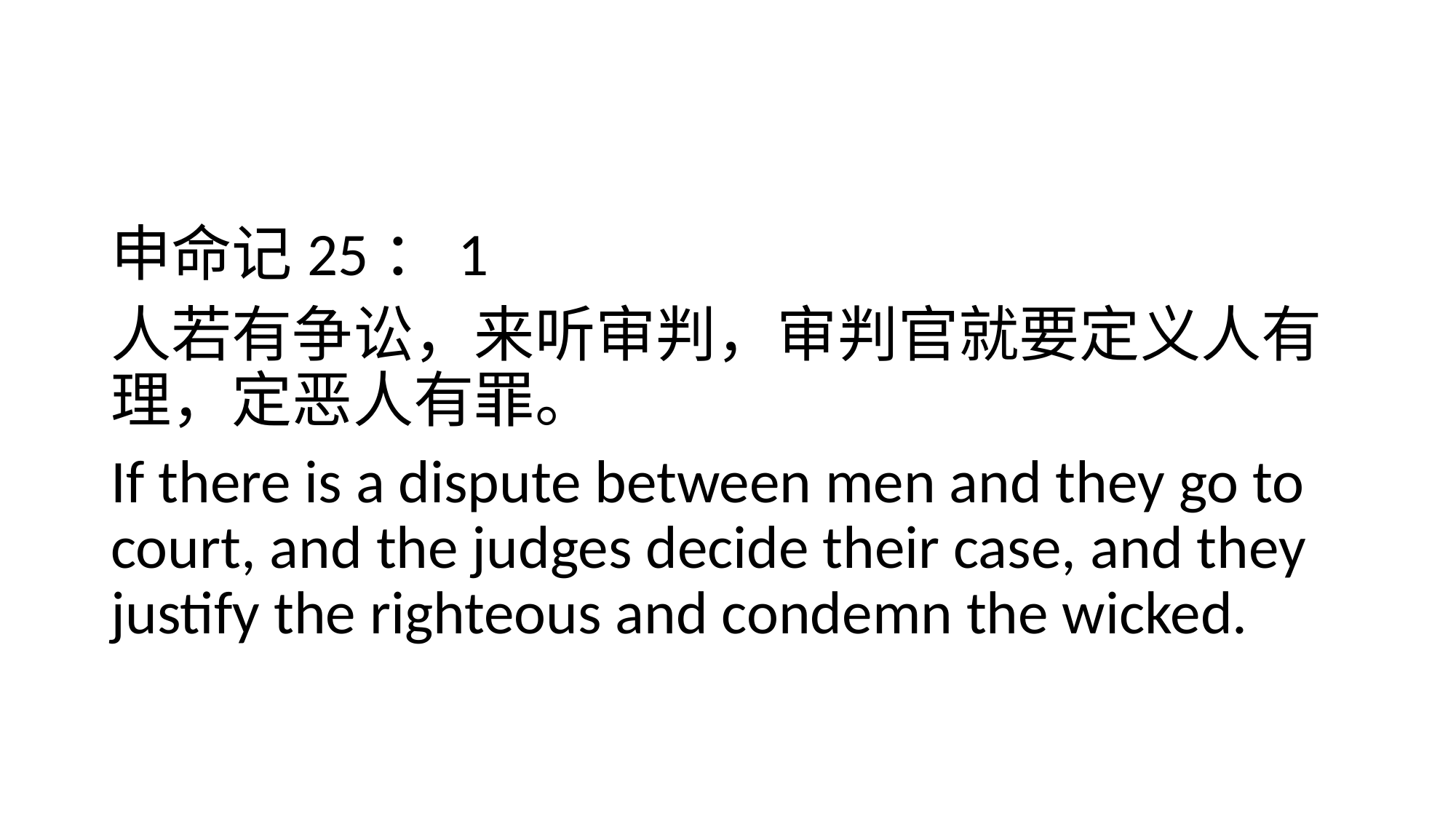

#
申命记25：1
人若有争讼，来听审判，审判官就要定义人有理，定恶人有罪。
If there is a dispute between men and they go to court, and the judges decide their case, and they justify the righteous and condemn the wicked.